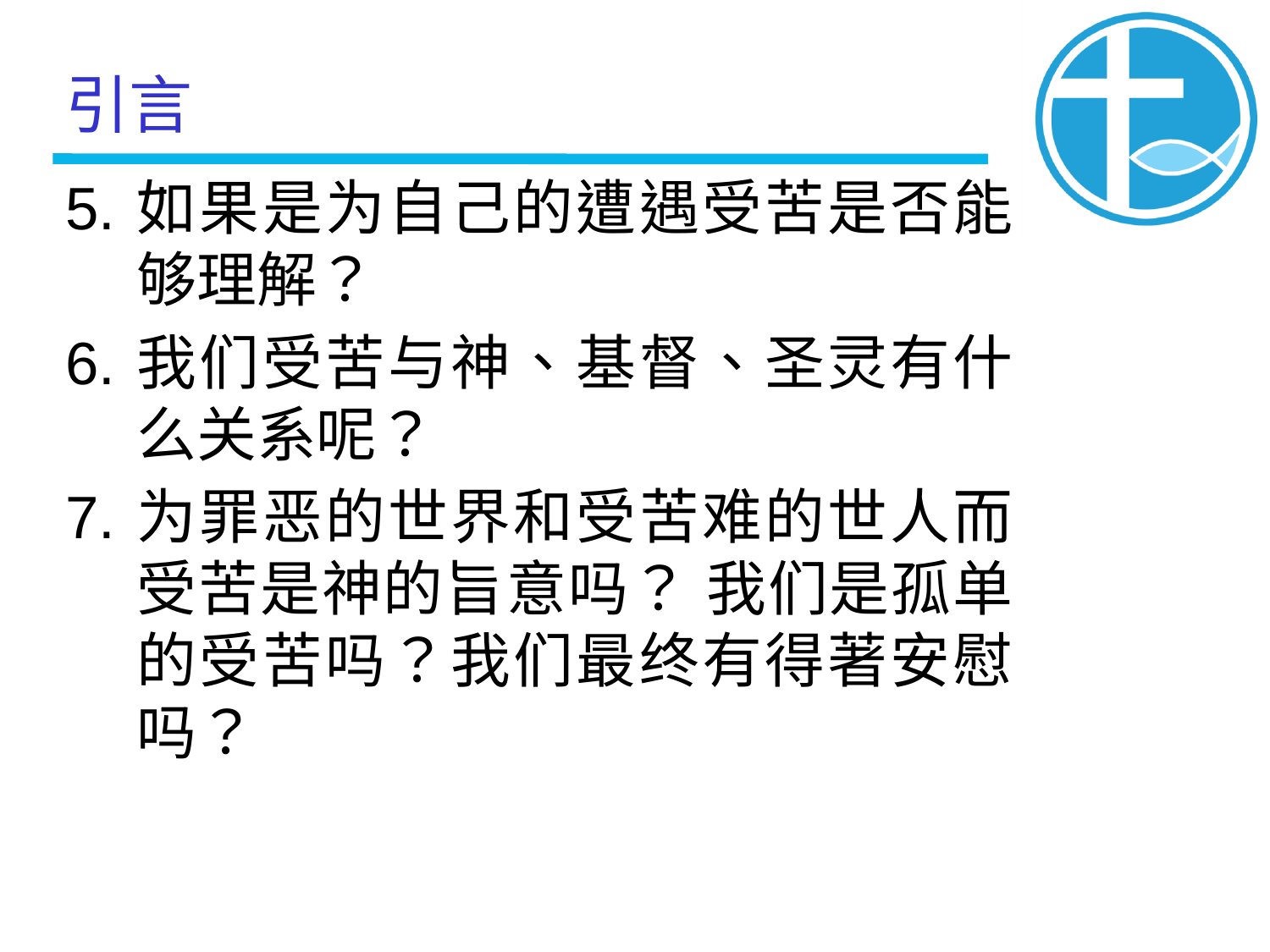

引言
如果是为自己的遭遇受苦是否能够理解？
我们受苦与神、基督、圣灵有什么关系呢？
为罪恶的世界和受苦难的世人而受苦是神的旨意吗？ 我们是孤单的受苦吗？我们最终有得著安慰吗？